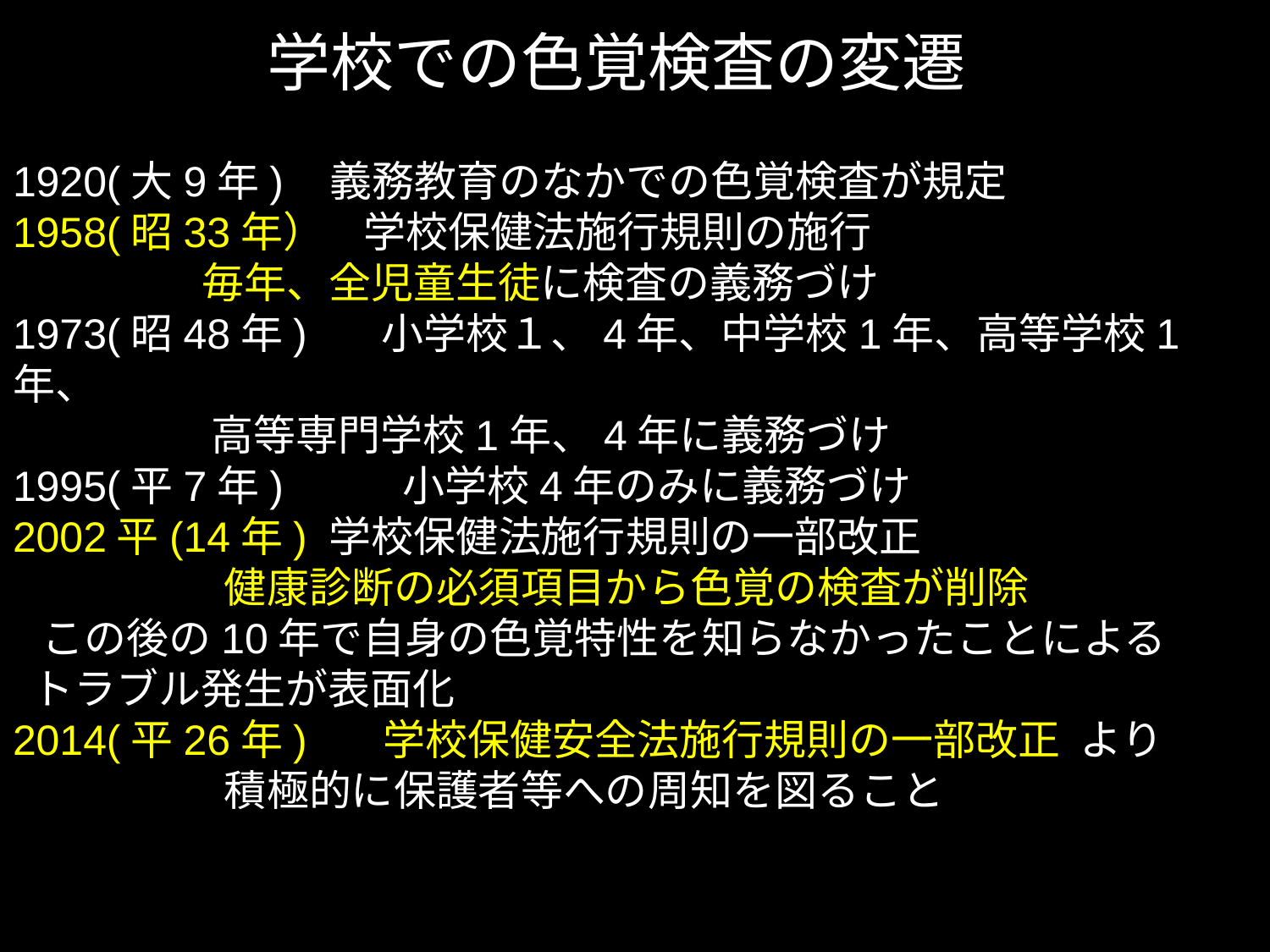

学校での色覚検査の変遷
1920(大9年)   義務教育のなかでの色覚検査が規定
1958(昭33年）    学校保健法施行規則の施行
 　　　　毎年、全児童生徒に検査の義務づけ
1973(昭48年) 　 小学校１、4年、中学校1年、高等学校1年、
  　　　　高等専門学校1年、4年に義務づけ
1995(平7年)  　　小学校4年のみに義務づけ
2002平(14年) 学校保健法施行規則の一部改正
　　　　　健康診断の必須項目から色覚の検査が削除
  この後の10年で自身の色覚特性を知らなかったことによる
  トラブル発生が表面化
2014(平26年)  　学校保健安全法施行規則の一部改正  より
　　　　　積極的に保護者等への周知を図ること